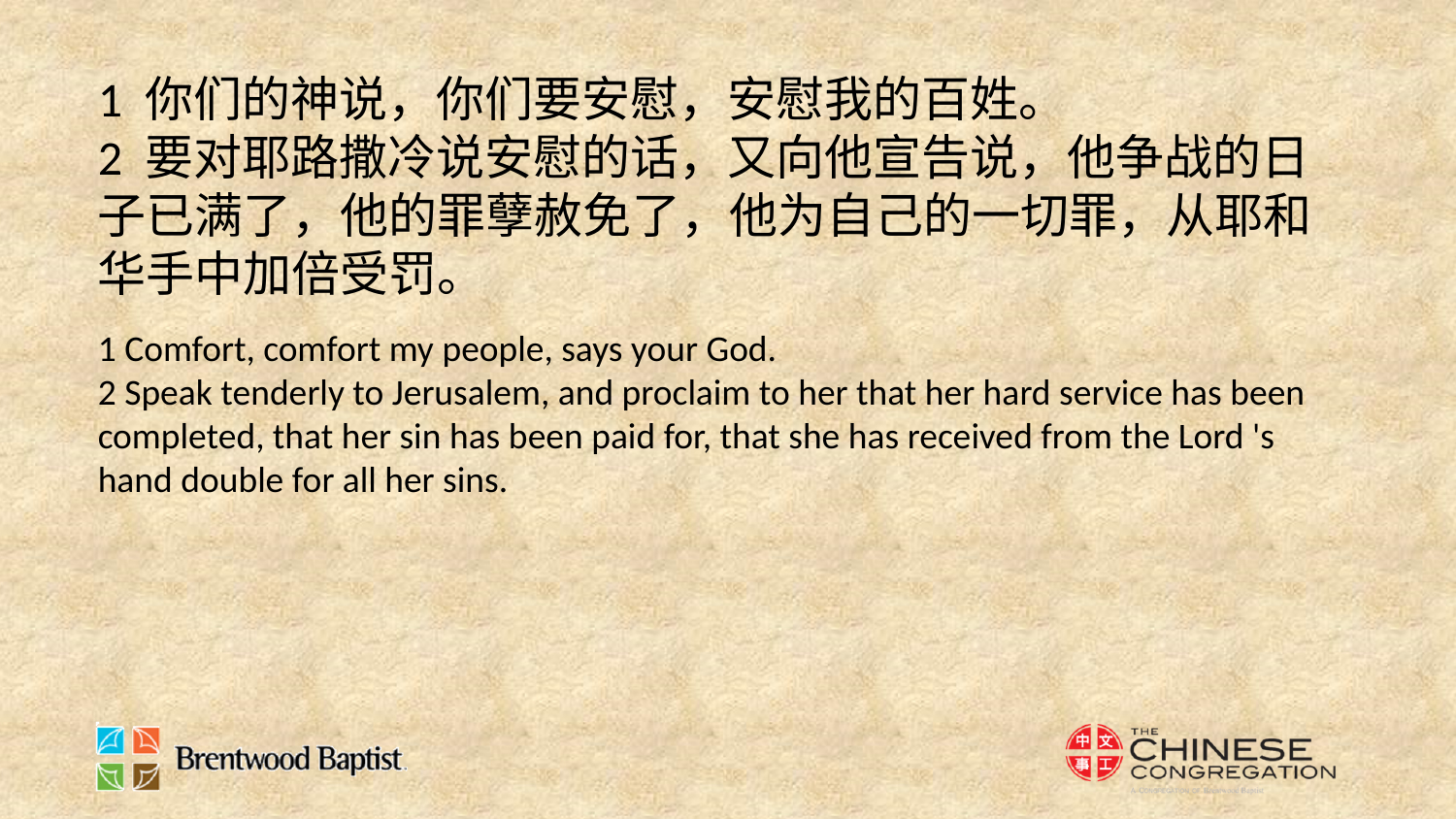

1 你们的神说，你们要安慰，安慰我的百姓。
2 要对耶路撒冷说安慰的话，又向他宣告说，他争战的日子已满了，他的罪孽赦免了，他为自己的一切罪，从耶和华手中加倍受罚。

1 Comfort, comfort my people, says your God.
2 Speak tenderly to Jerusalem, and proclaim to her that her hard service has been completed, that her sin has been paid for, that she has received from the Lord 's hand double for all her sins.